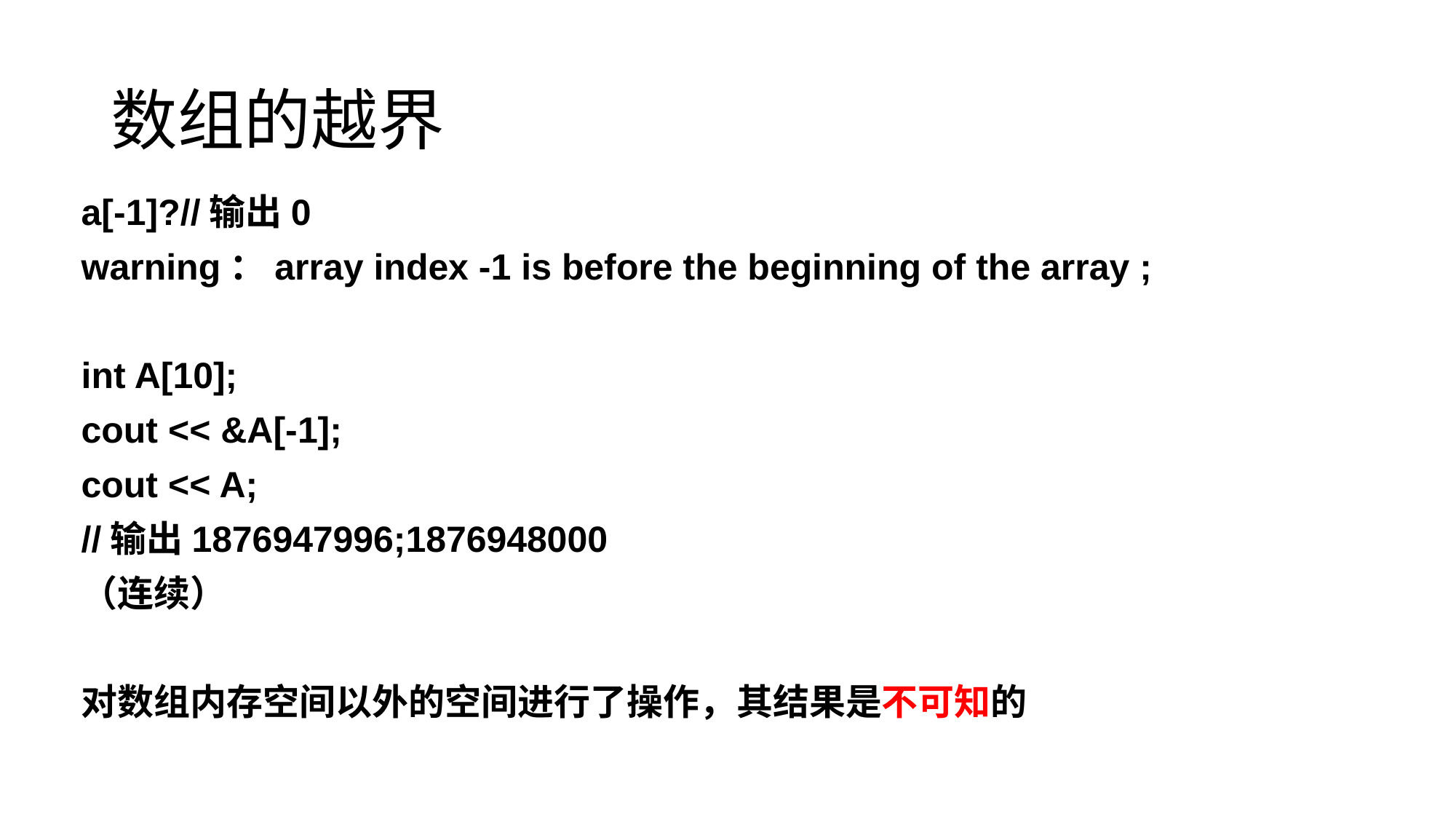

# 数组的越界
a[-1]?//输出0
warning：array index -1 is before the beginning of the array ;

int A[10];
cout << &A[-1];
cout << A;
//输出1876947996;1876948000
（连续）

对数组内存空间以外的空间进行了操作，其结果是不可知的